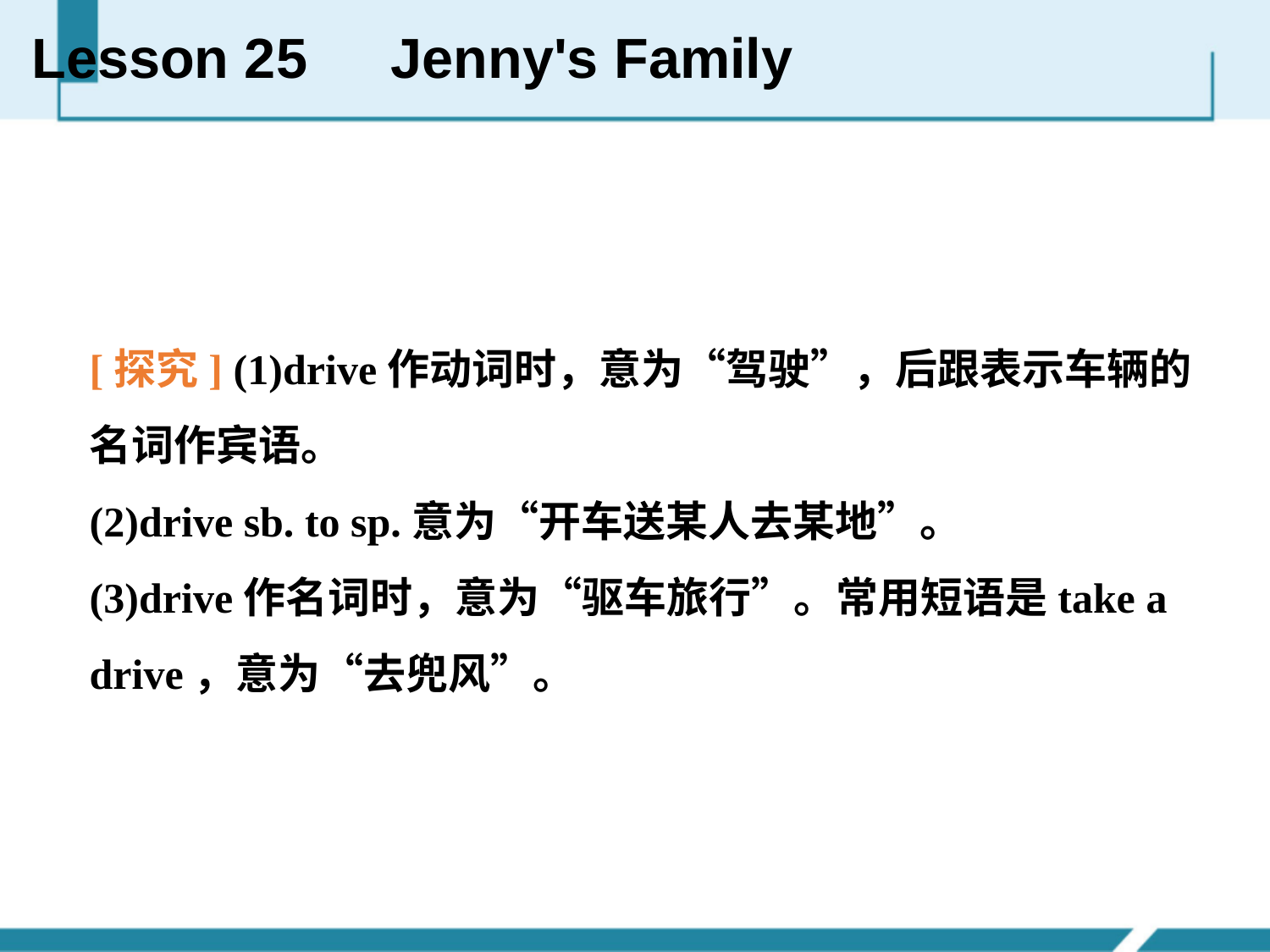

Lesson 25　Jenny's Family
[探究] (1)drive作动词时，意为“驾驶”，后跟表示车辆的名词作宾语。
(2)drive sb. to sp.意为“开车送某人去某地”。
(3)drive作名词时，意为“驱车旅行”。常用短语是take a drive，意为“去兜风”。